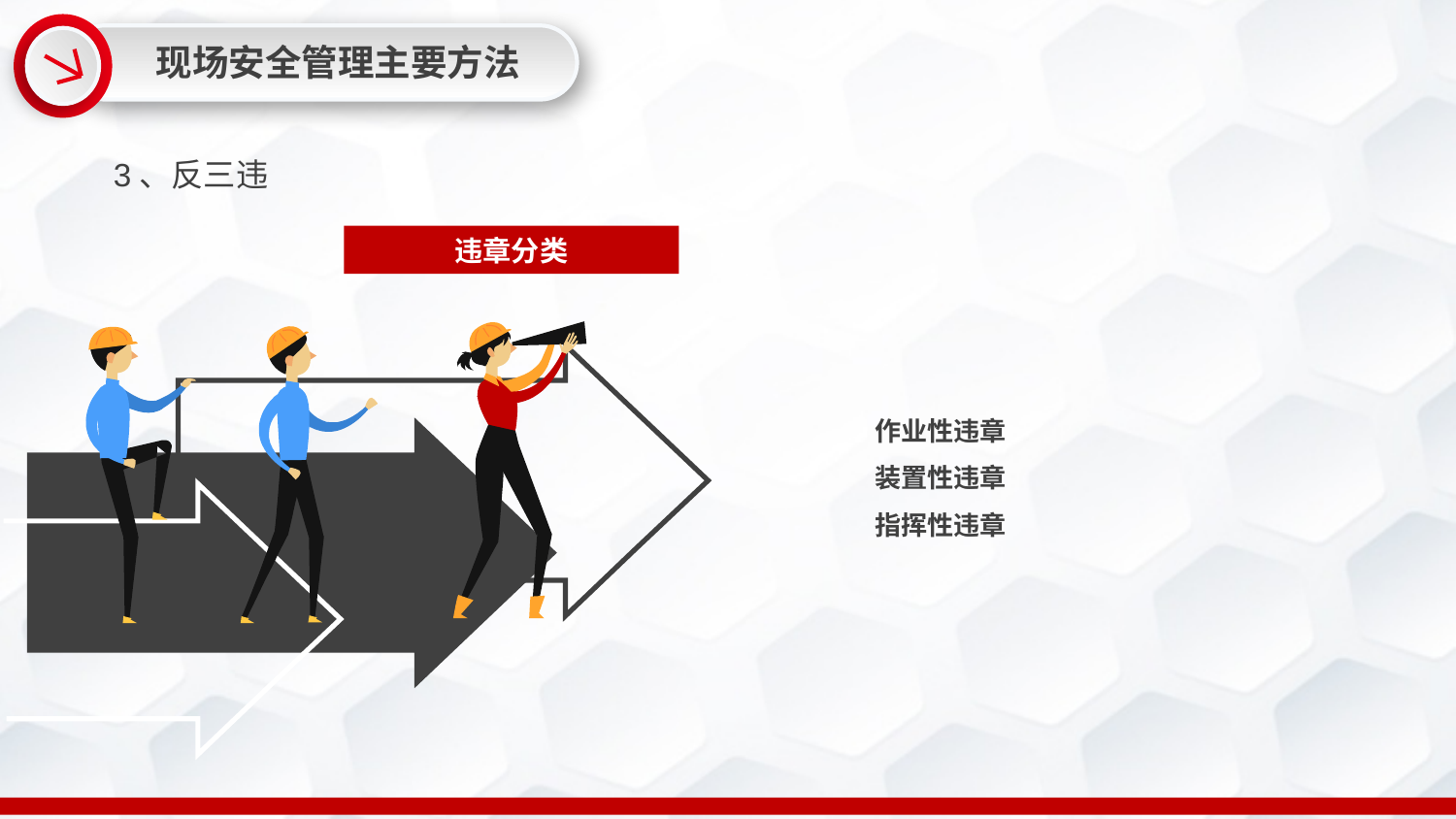

现场安全管理主要方法
3、反三违
违章分类

作业性违章
装置性违章
指挥性违章